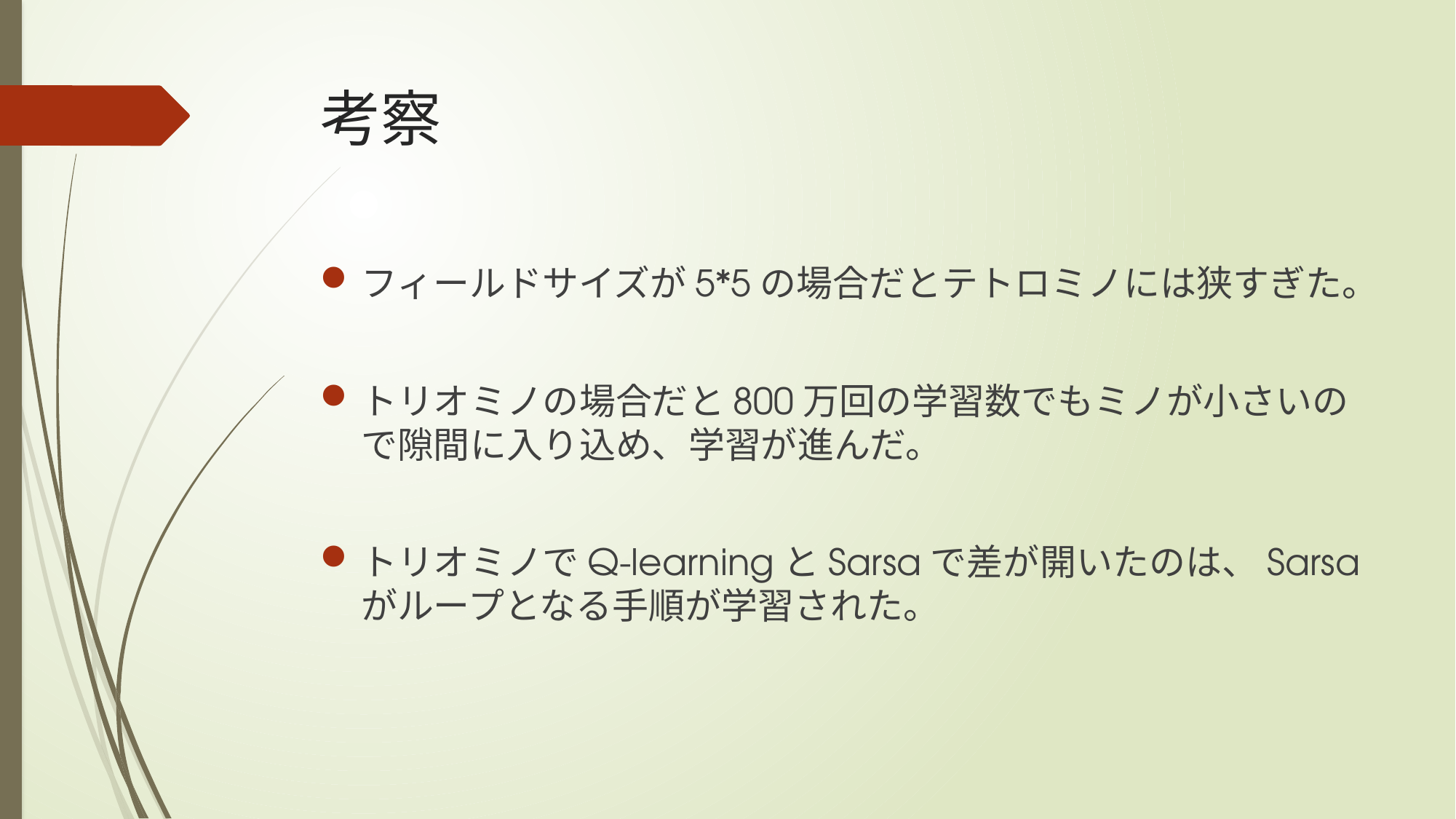

# 考察
フィールドサイズが5*5の場合だとテトロミノには狭すぎた。

トリオミノの場合だと800万回の学習数でもミノが小さいので隙間に入り込め、学習が進んだ。

トリオミノでQ-learningとSarsaで差が開いたのは、Sarsaがループとなる手順が学習された。